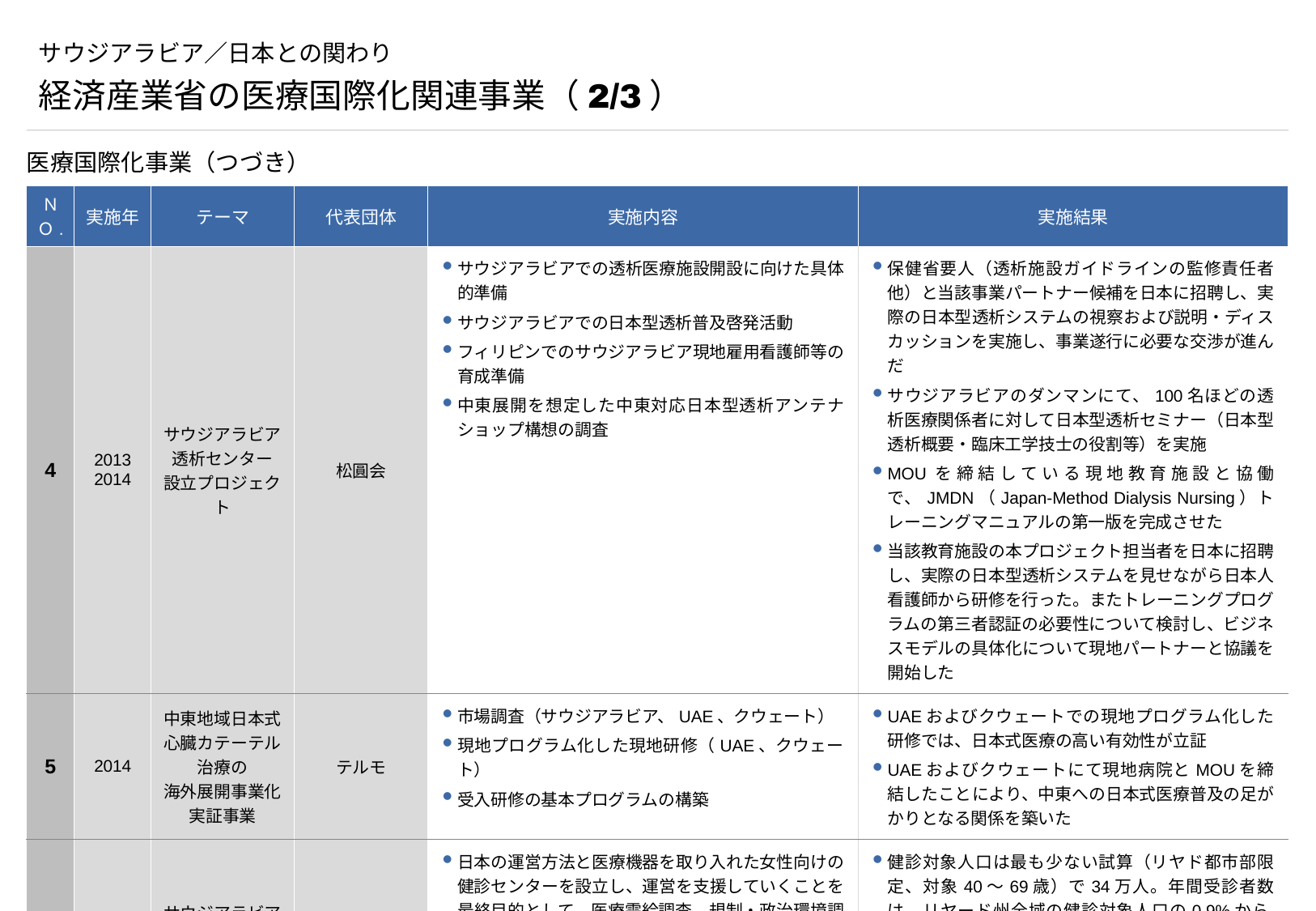

# サウジアラビア／日本との関わり
経済産業省の医療国際化関連事業（2/3）
医療国際化事業（つづき）
| ＮＯ. | 実施年 | テーマ | 代表団体 | 実施内容 | 実施結果 |
| --- | --- | --- | --- | --- | --- |
| 4 | 2013 2014 | サウジアラビア 透析センター 設立プロジェクト | 松圓会 | サウジアラビアでの透析医療施設開設に向けた具体的準備 サウジアラビアでの日本型透析普及啓発活動 フィリピンでのサウジアラビア現地雇用看護師等の育成準備 中東展開を想定した中東対応日本型透析アンテナショップ構想の調査 | 保健省要人（透析施設ガイドラインの監修責任者他）と当該事業パートナー候補を日本に招聘し、実際の日本型透析システムの視察および説明・ディスカッションを実施し、事業遂行に必要な交渉が進んだ サウジアラビアのダンマンにて、100名ほどの透析医療関係者に対して日本型透析セミナー（日本型透析概要・臨床工学技士の役割等）を実施 MOUを締結している現地教育施設と協働で、JMDN（Japan-Method Dialysis Nursing）トレーニングマニュアルの第一版を完成させた 当該教育施設の本プロジェクト担当者を日本に招聘し、実際の日本型透析システムを見せながら日本人看護師から研修を行った。またトレーニングプログラムの第三者認証の必要性について検討し、ビジネスモデルの具体化について現地パートナーと協議を開始した |
| 5 | 2014 | 中東地域日本式心臓カテーテル治療の 海外展開事業化実証事業 | テルモ | 市場調査（サウジアラビア、UAE、クウェート） 現地プログラム化した現地研修（UAE、クウェート） 受入研修の基本プログラムの構築 | UAEおよびクウェートでの現地プログラム化した研修では、日本式医療の高い有効性が立証 UAEおよびクウェートにて現地病院とMOUを締結したことにより、中東への日本式医療普及の足がかりとなる関係を築いた |
| 6 | 2017 | サウジアラビア女性健康増進事業整備促進プロジェクト | メディヴァ | 日本の運営方法と医療機器を取り入れた女性向けの健診センターを設立し、運営を支援していくことを最終目的として、医療需給調査、規制・政治環境調査、競合調査、先行事例研究等を実施 | 健診対象人口は最も少ない試算（リヤド都市部限定、対象40～69歳）で34万人。年間受診者数は、リヤード州全域の健診対象人口の0.9%から2.1%程度 2018年1月の日サ・ビジネスフォーラムにおいて、サウジアラビアスポーツ庁、富士フイルム、メディヴァの3者間で女性の健康増進、疾患予防、健康教育の3分野で協力していくことの覚書に調印 |
（出所） 経済産業省HP